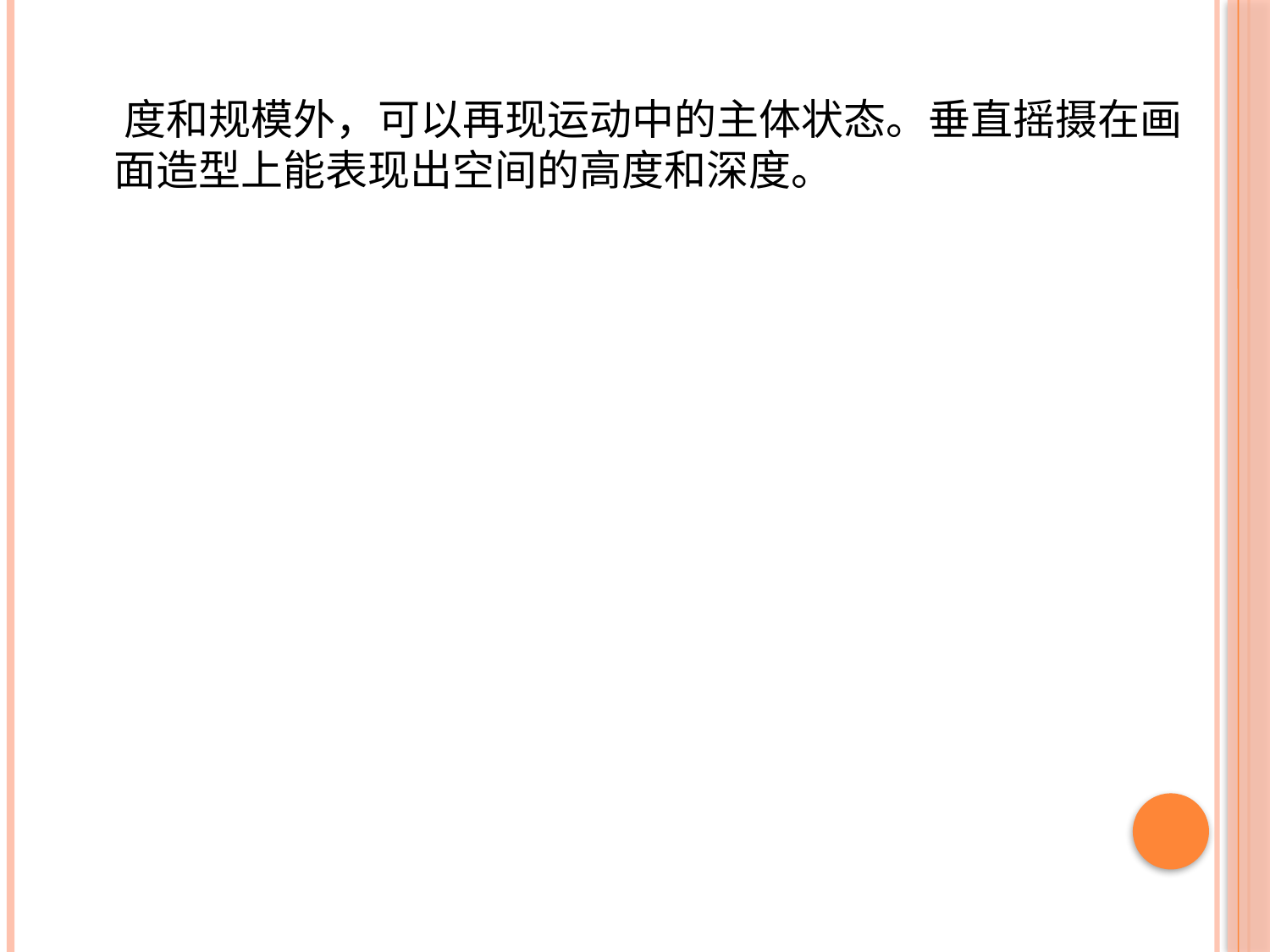

#
    度和规模外，可以再现运动中的主体状态。垂直摇摄在画面造型上能表现出空间的高度和深度。